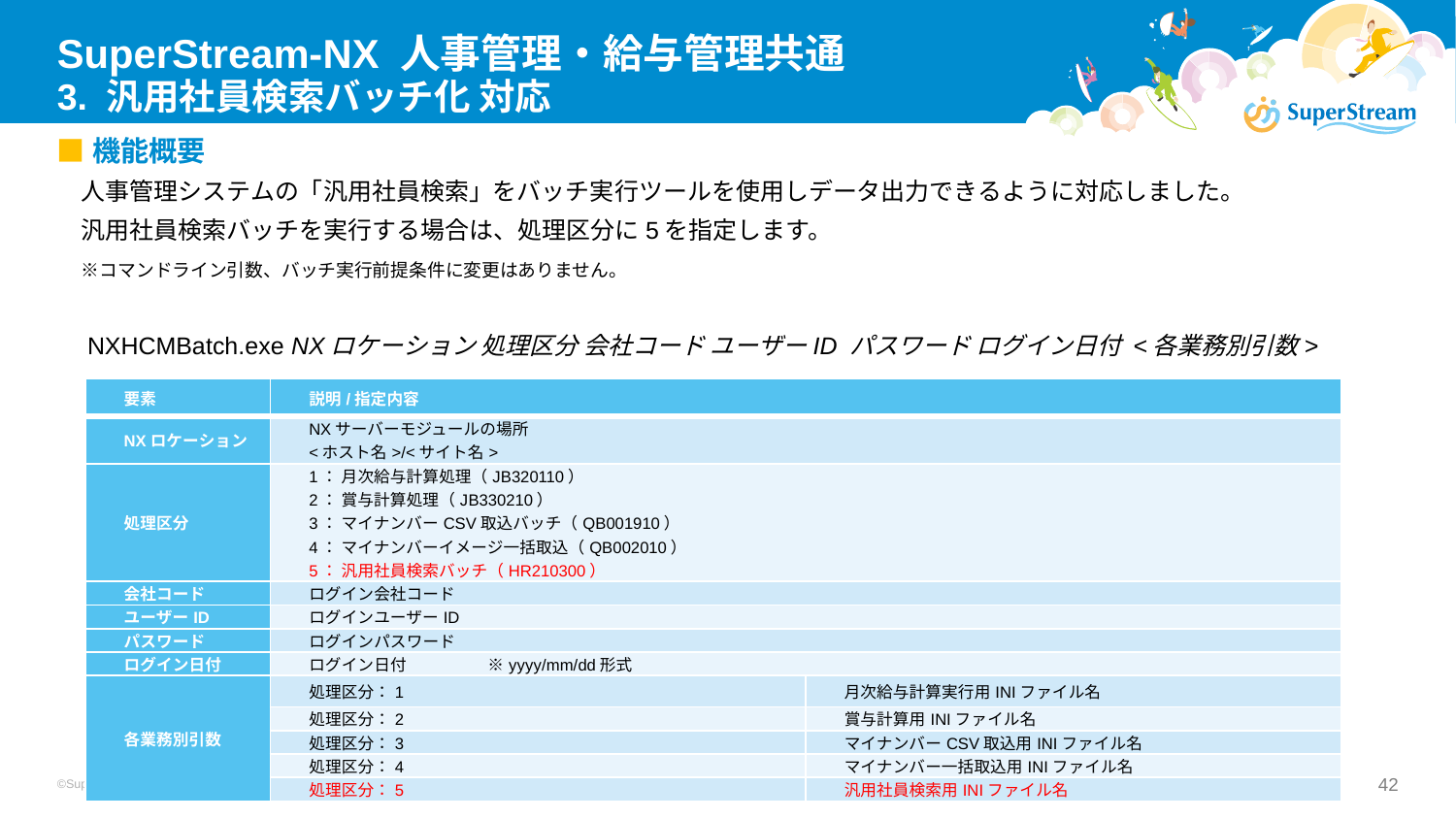

# SuperStream-NX 人事管理・給与管理共通 3. 汎用社員検索バッチ化 対応
■機能概要
　人事管理システムの「汎用社員検索」をバッチ実行ツールを使用しデータ出力できるように対応しました。
　汎用社員検索バッチを実行する場合は、処理区分に5を指定します。
　※コマンドライン引数、バッチ実行前提条件に変更はありません。

　NXHCMBatch.exe NXロケーション 処理区分 会社コード ユーザーID パスワード ログイン日付 <各業務別引数>

| 要素 | 説明/指定内容 |  |
| --- | --- | --- |
| NXロケーション | NXサーバーモジュールの場所 <ホスト名>/<サイト名> |  |
| 処理区分 | 1： 月次給与計算処理（JB320110） 2： 賞与計算処理（JB330210） 3： マイナンバーCSV取込バッチ（QB001910） 4： マイナンバーイメージ一括取込（QB002010） 5： 汎用社員検索バッチ（HR210300） |  |
| 会社コード | ログイン会社コード |  |
| ユーザーID | ログインユーザーID |  |
| パスワード | ログインパスワード |  |
| ログイン日付 | ログイン日付　　　　　※yyyy/mm/dd形式 |  |
| 各業務別引数 | 処理区分：1 | 月次給与計算実行用INIファイル名 |
|  | 処理区分：2 | 賞与計算用INIファイル名 |
|  | 処理区分：3 | マイナンバーCSV取込用INIファイル名 |
|  | 処理区分：4 | マイナンバー一括取込用INIファイル名 |
|  | 処理区分：5 | 汎用社員検索用INIファイル名 |
©SuperStream Inc. All rights reserved.
42